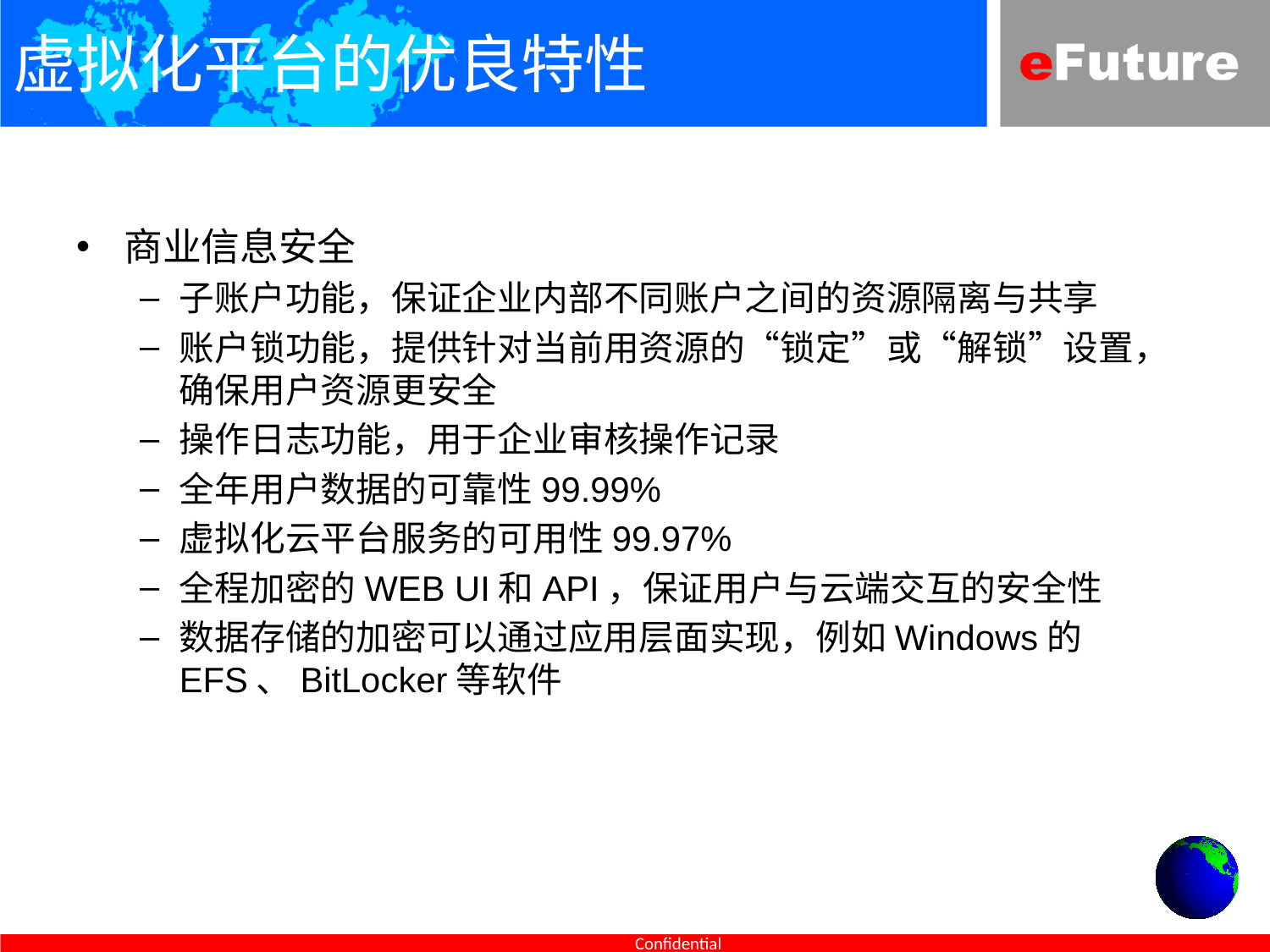

# 虚拟化平台的优良特性
商业信息安全
子账户功能，保证企业内部不同账户之间的资源隔离与共享
账户锁功能，提供针对当前用资源的“锁定”或“解锁”设置，确保用户资源更安全
操作日志功能，用于企业审核操作记录
全年用户数据的可靠性99.99%
虚拟化云平台服务的可用性99.97%
全程加密的WEB UI和API，保证用户与云端交互的安全性
数据存储的加密可以通过应用层面实现，例如Windows的EFS、BitLocker等软件